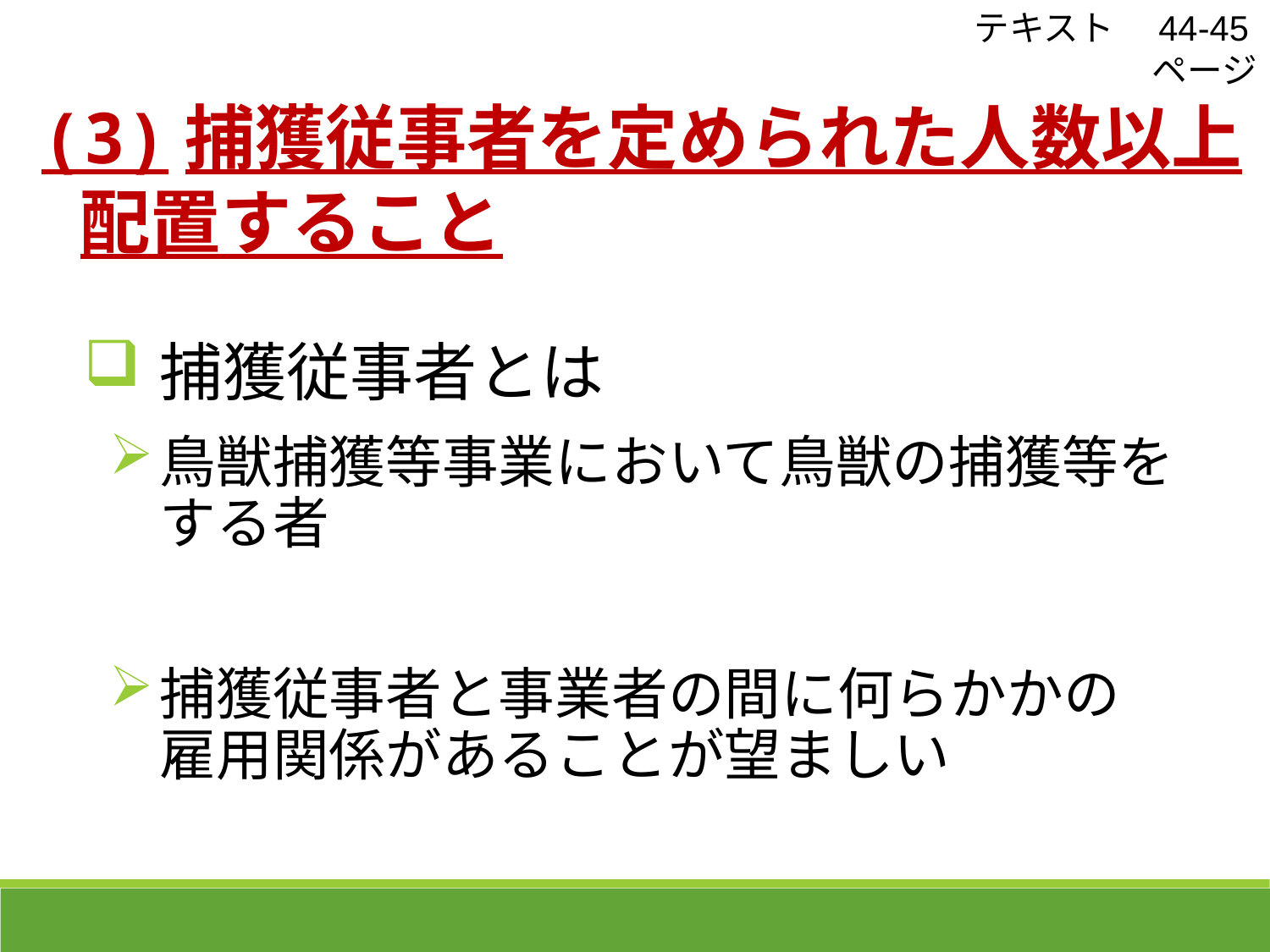

テキスト　44-45ページ
 (3)捕獲従事者を定められた人数以上
    配置すること
捕獲従事者とは
鳥獣捕獲等事業において鳥獣の捕獲等をする者

捕獲従事者と事業者の間に何らかかの雇用関係があることが望ましい